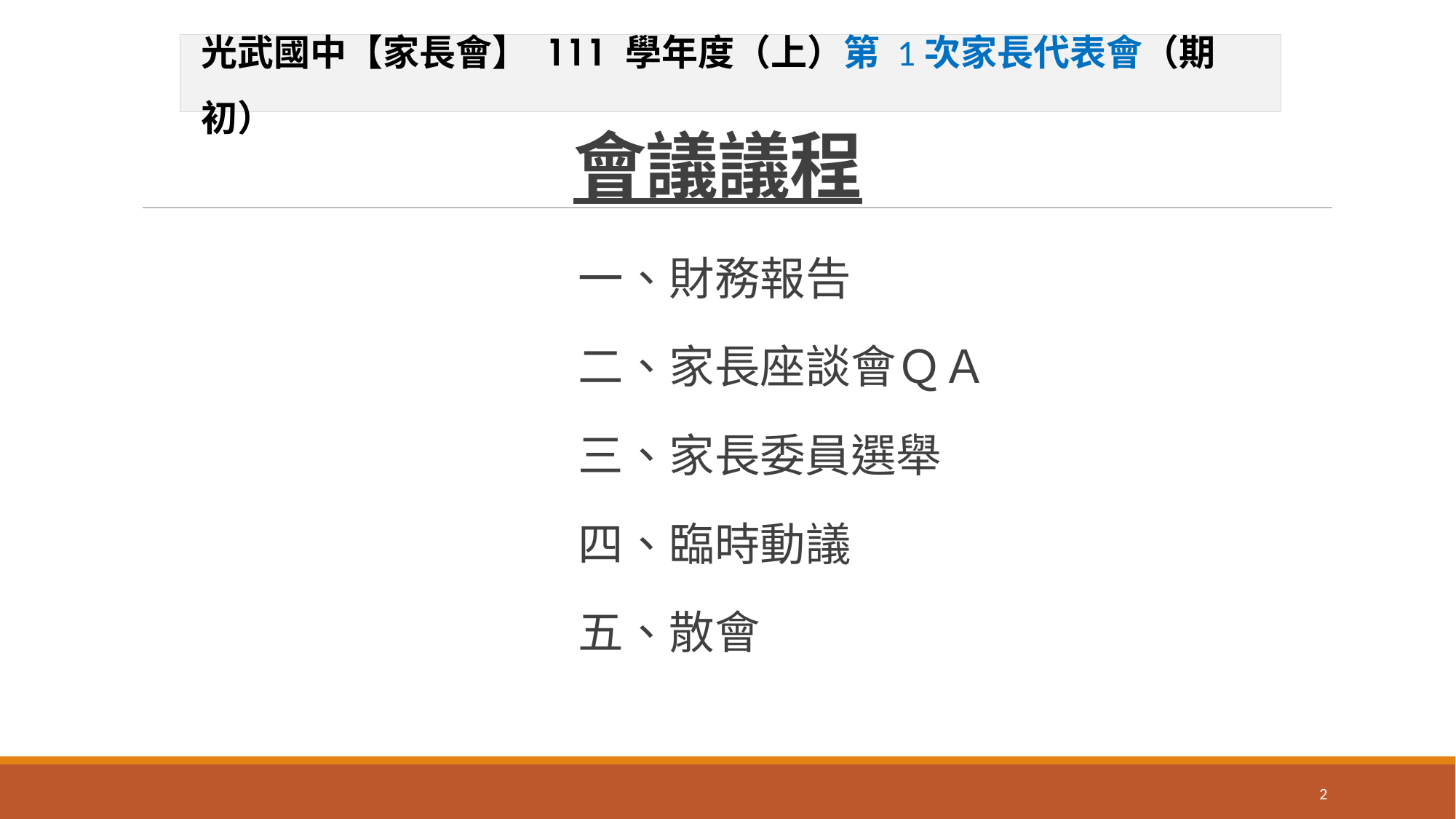

光武國中【家長會】 111 學年度（上）第 1次家長代表會（期初）
# 會議議程
一、財務報告
二、家長座談會ＱＡ
三、家長委員選舉
四、臨時動議
五、散會
2